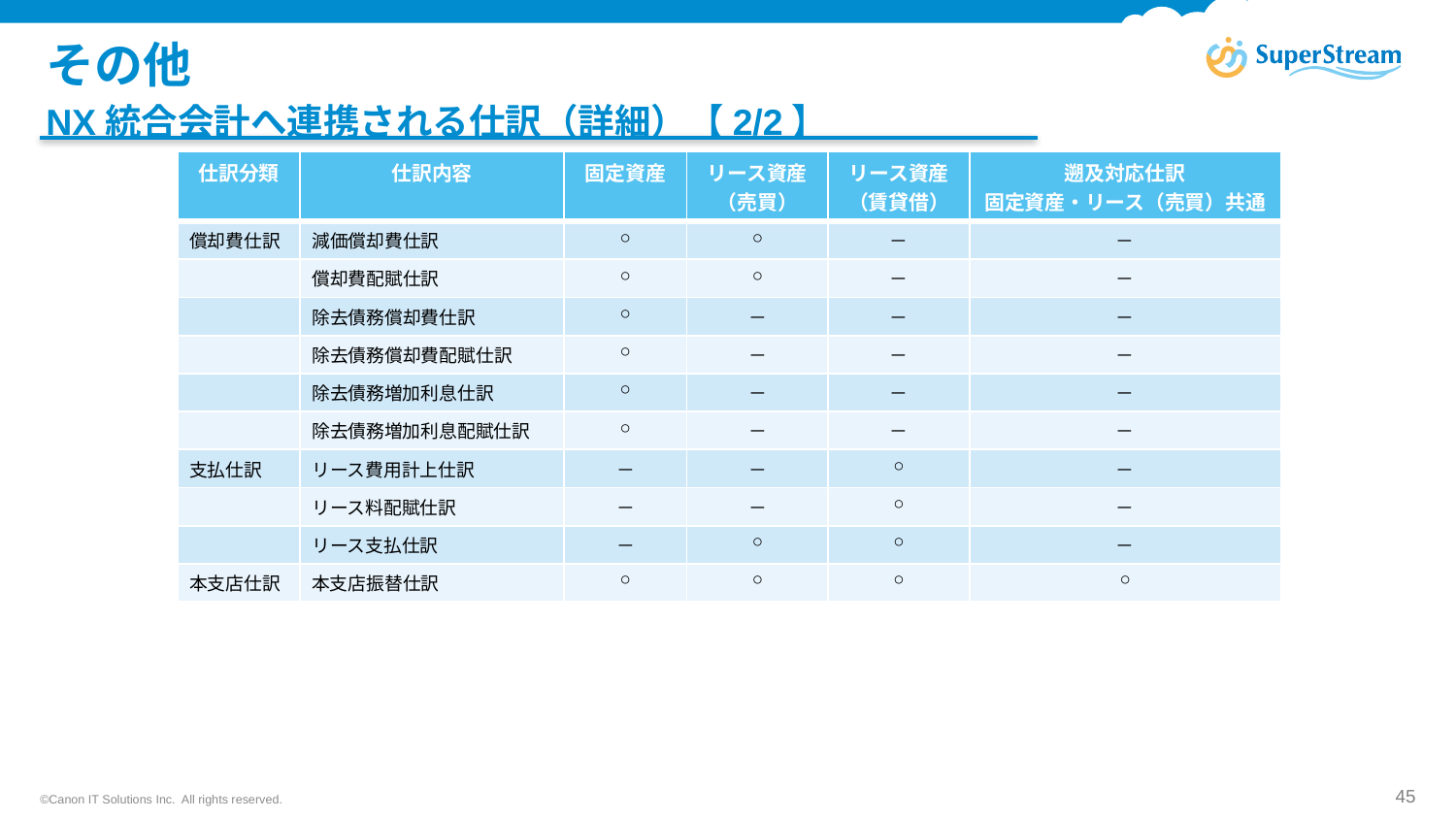

# その他
NX統合会計へ連携される仕訳（詳細）【2/2】

| 仕訳分類 | 仕訳内容 | 固定資産 | リース資産 （売買） | リース資産 （賃貸借） | 遡及対応仕訳 固定資産・リース（売買）共通 |
| --- | --- | --- | --- | --- | --- |
| 償却費仕訳 | 減価償却費仕訳 | ○ | ○ | － | － |
|  | 償却費配賦仕訳 | ○ | ○ | － | － |
|  | 除去債務償却費仕訳 | ○ | － | － | － |
|  | 除去債務償却費配賦仕訳 | ○ | － | － | － |
|  | 除去債務増加利息仕訳 | ○ | － | － | － |
|  | 除去債務増加利息配賦仕訳 | ○ | － | － | － |
| 支払仕訳 | リース費用計上仕訳 | － | － | ○ | － |
|  | リース料配賦仕訳 | － | － | ○ | － |
|  | リース支払仕訳 | － | ○ | ○ | － |
| 本支店仕訳 | 本支店振替仕訳 | ○ | ○ | ○ | ○ |
どの仕訳を作成するかは、会社方針マスタにて設定可能
©Canon IT Solutions Inc.  All rights reserved.
45